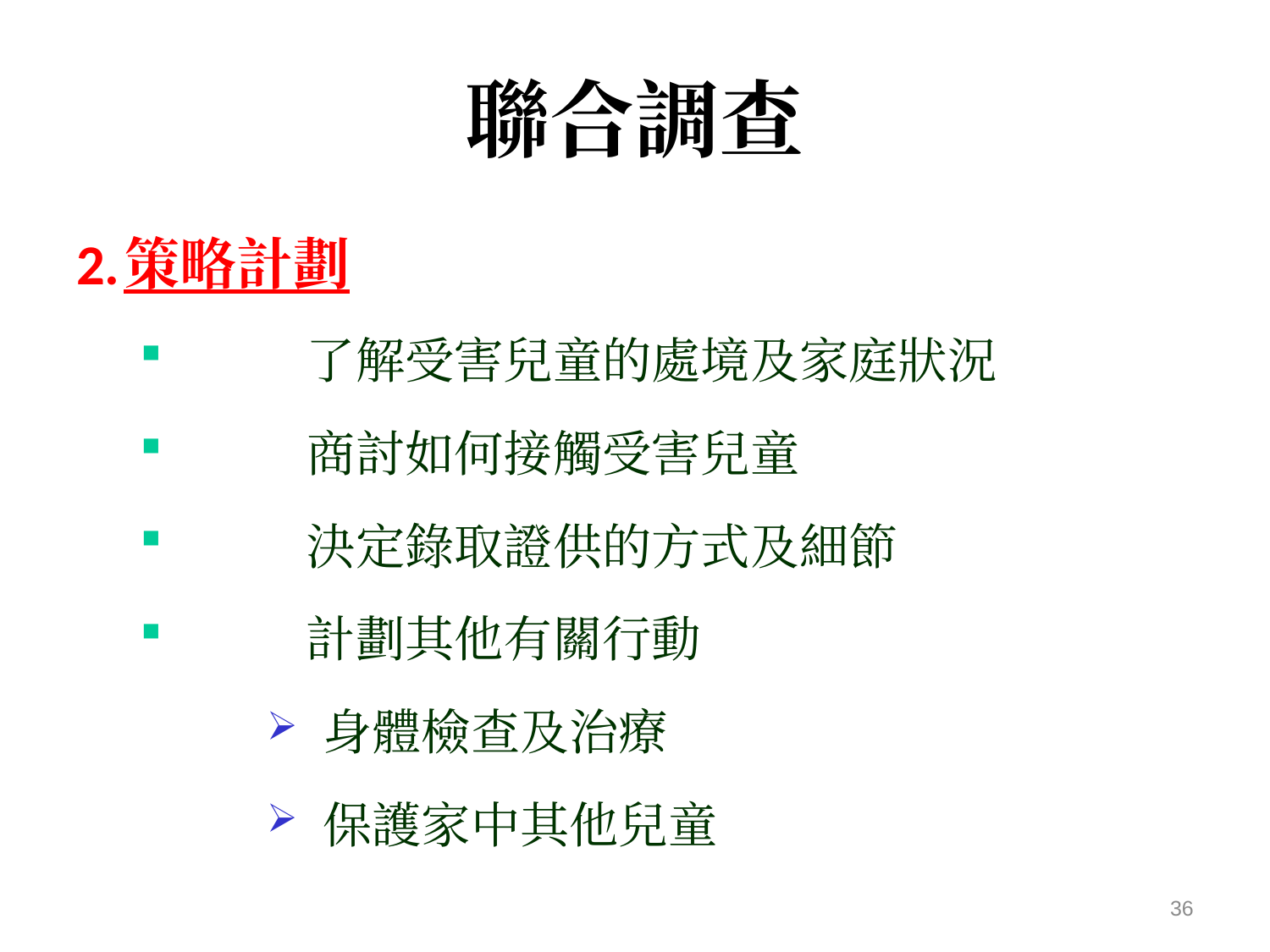

# 聯合調查
2.	策略計劃
	了解受害兒童的處境及家庭狀況
	商討如何接觸受害兒童
	決定錄取證供的方式及細節
	計劃其他有關行動
 身體檢查及治療
 保護家中其他兒童

36